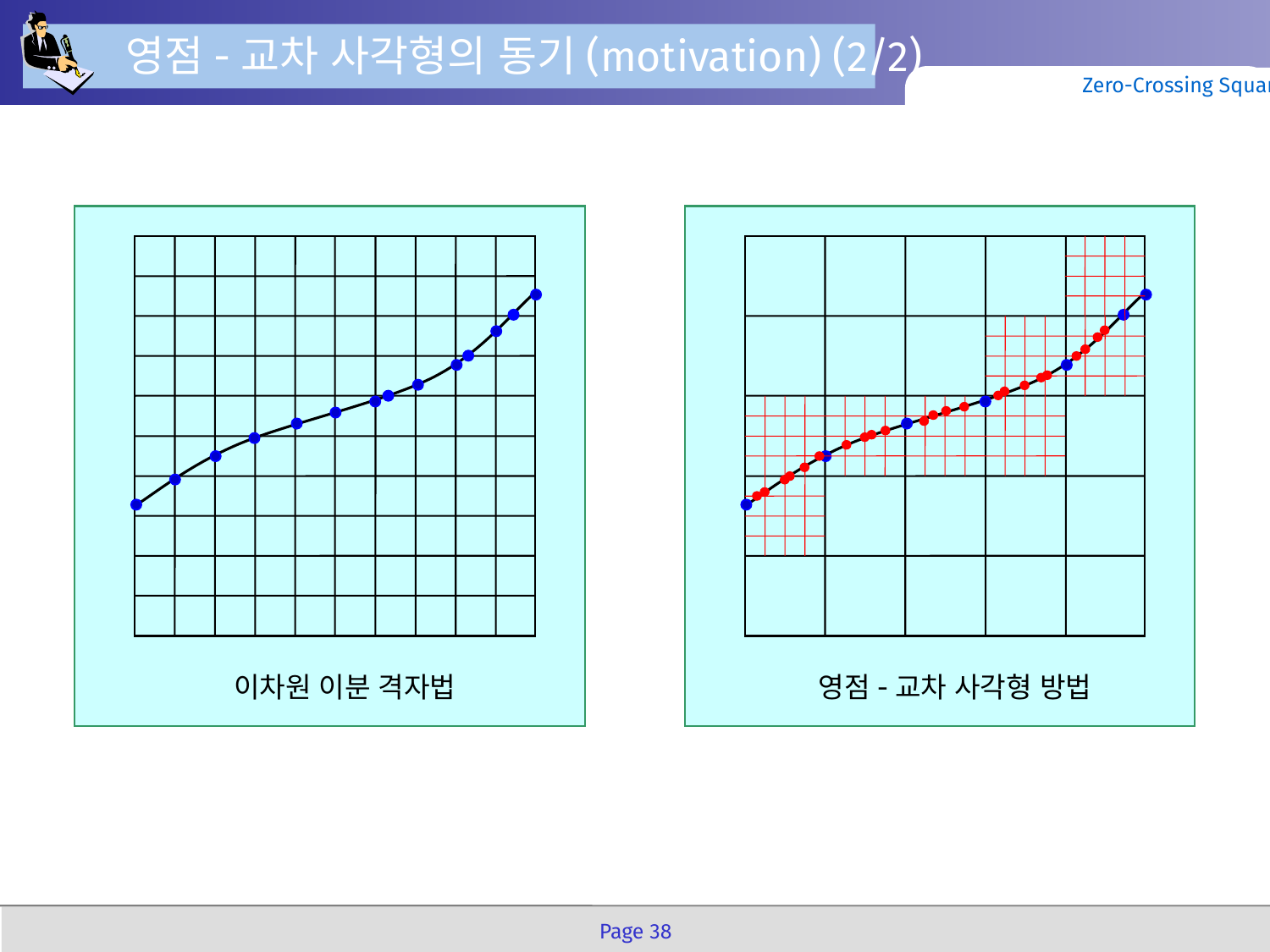

영점-교차 사각형의 동기(motivation) (2/2)
Zero-Crossing Squares

이차원 이분 격자법
영점-교차 사각형 방법
Page 38